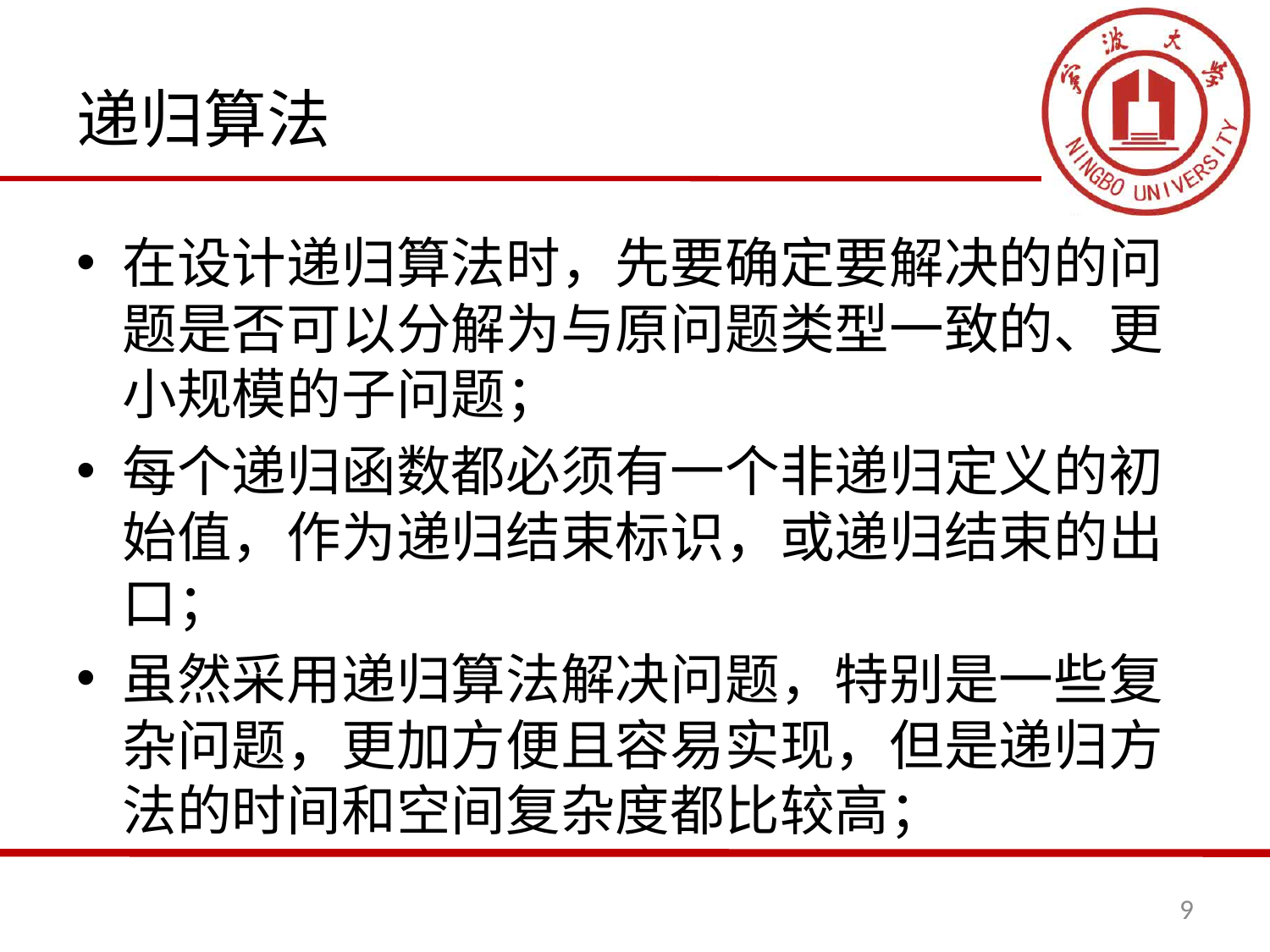

# 递归算法
在设计递归算法时，先要确定要解决的的问题是否可以分解为与原问题类型一致的、更小规模的子问题；
每个递归函数都必须有一个非递归定义的初始值，作为递归结束标识，或递归结束的出口；
虽然采用递归算法解决问题，特别是一些复杂问题，更加方便且容易实现，但是递归方法的时间和空间复杂度都比较高；

9